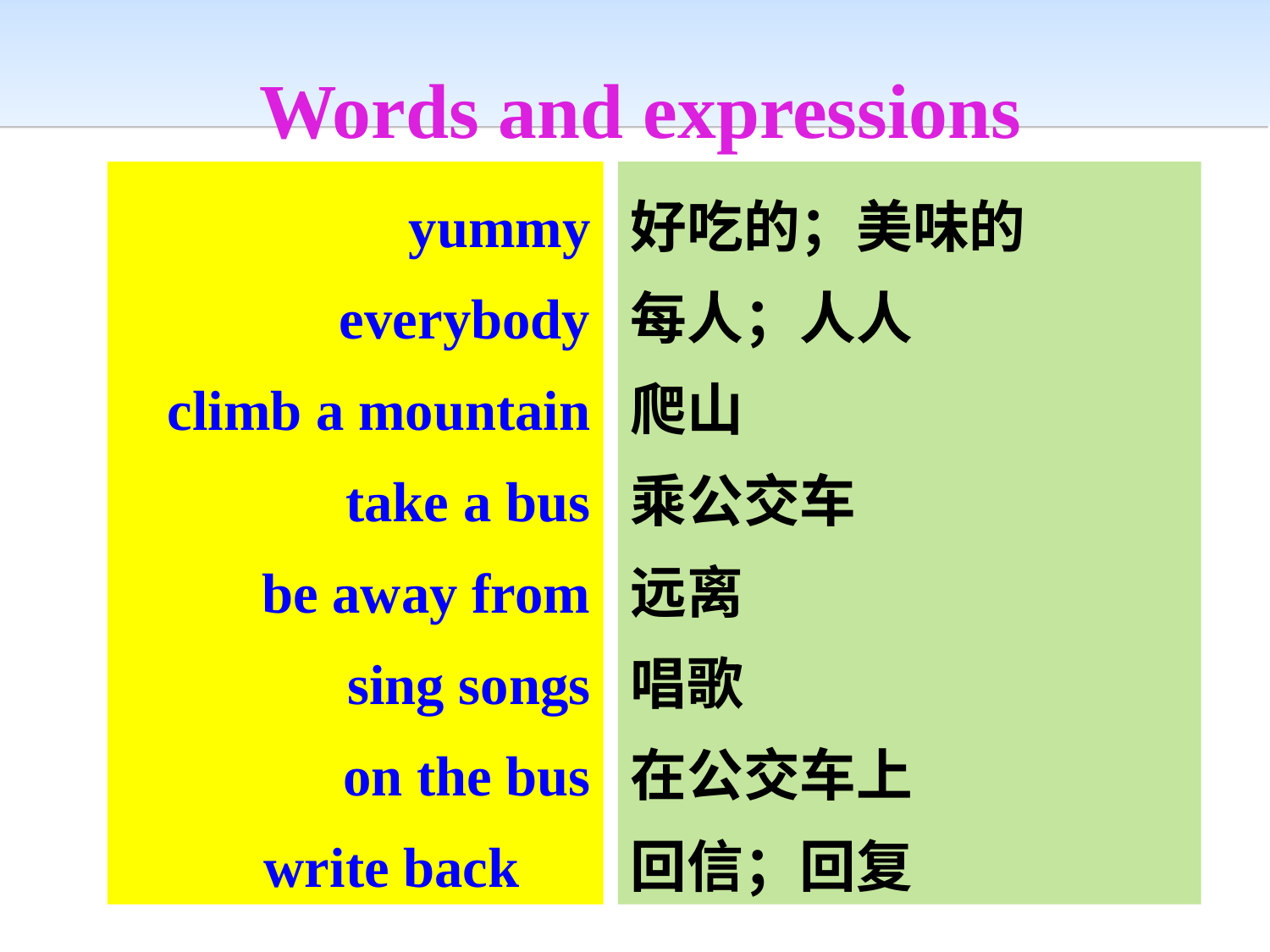

Words and expressions
yummy
everybody
climb a mountain
 take a bus
 be away from
sing songs
on the bus
write back
好吃的；美味的
每人；人人
爬山
乘公交车
远离
唱歌
在公交车上
回信；回复